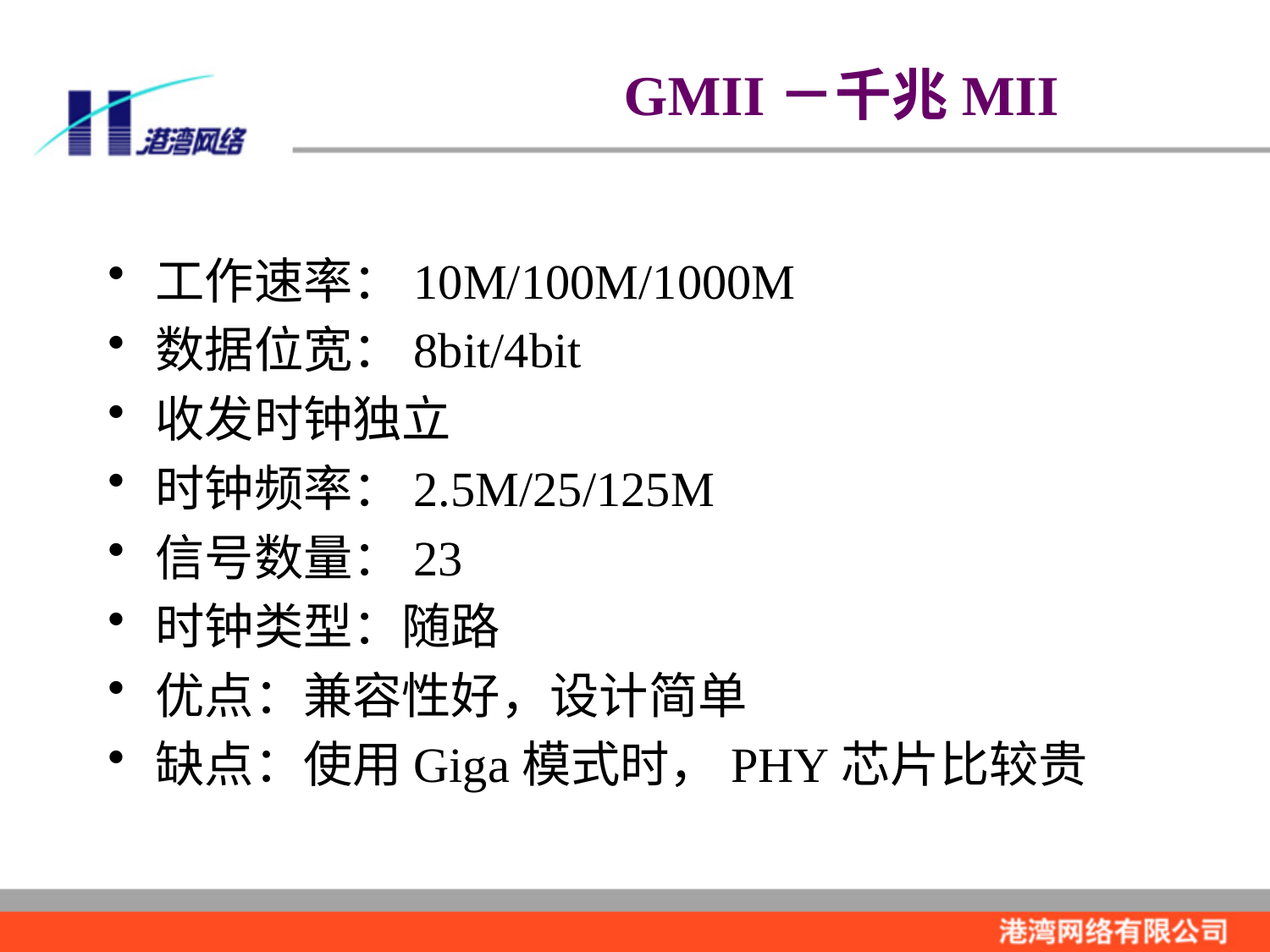

# GMII－千兆MII
工作速率：10M/100M/1000M
数据位宽：8bit/4bit
收发时钟独立
时钟频率：2.5M/25/125M
信号数量：23
时钟类型：随路
优点：兼容性好，设计简单
缺点：使用Giga模式时，PHY芯片比较贵